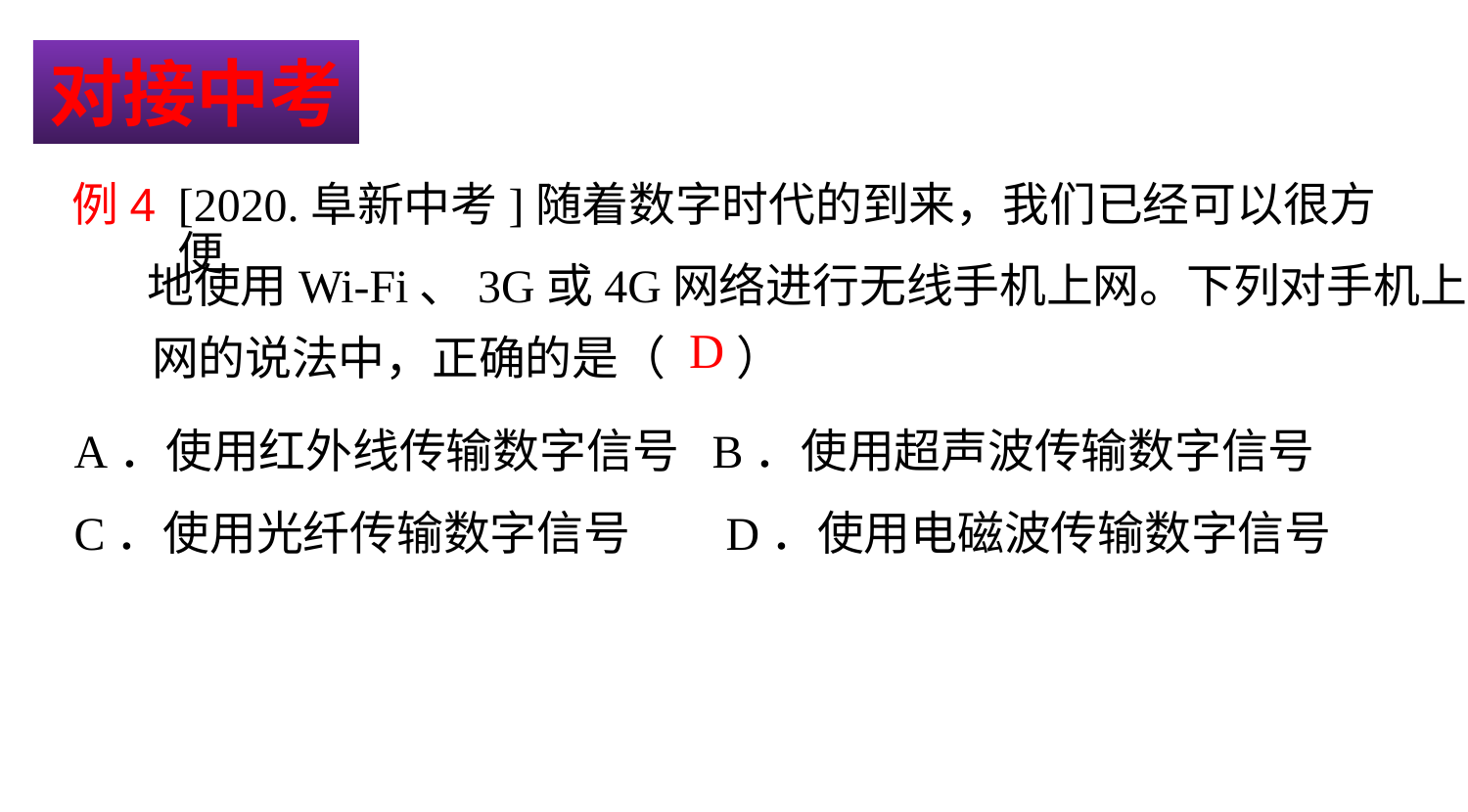

对接中考
例4
[2020.阜新中考]随着数字时代的到来，我们已经可以很方便
 地使用Wi-Fi、3G或4G网络进行无线手机上网。下列对手机上
网的说法中，正确的是（
）
D
A．使用红外线传输数字信号  B．使用超声波传输数字信号

C．使用光纤传输数字信号        D．使用电磁波传输数字信号